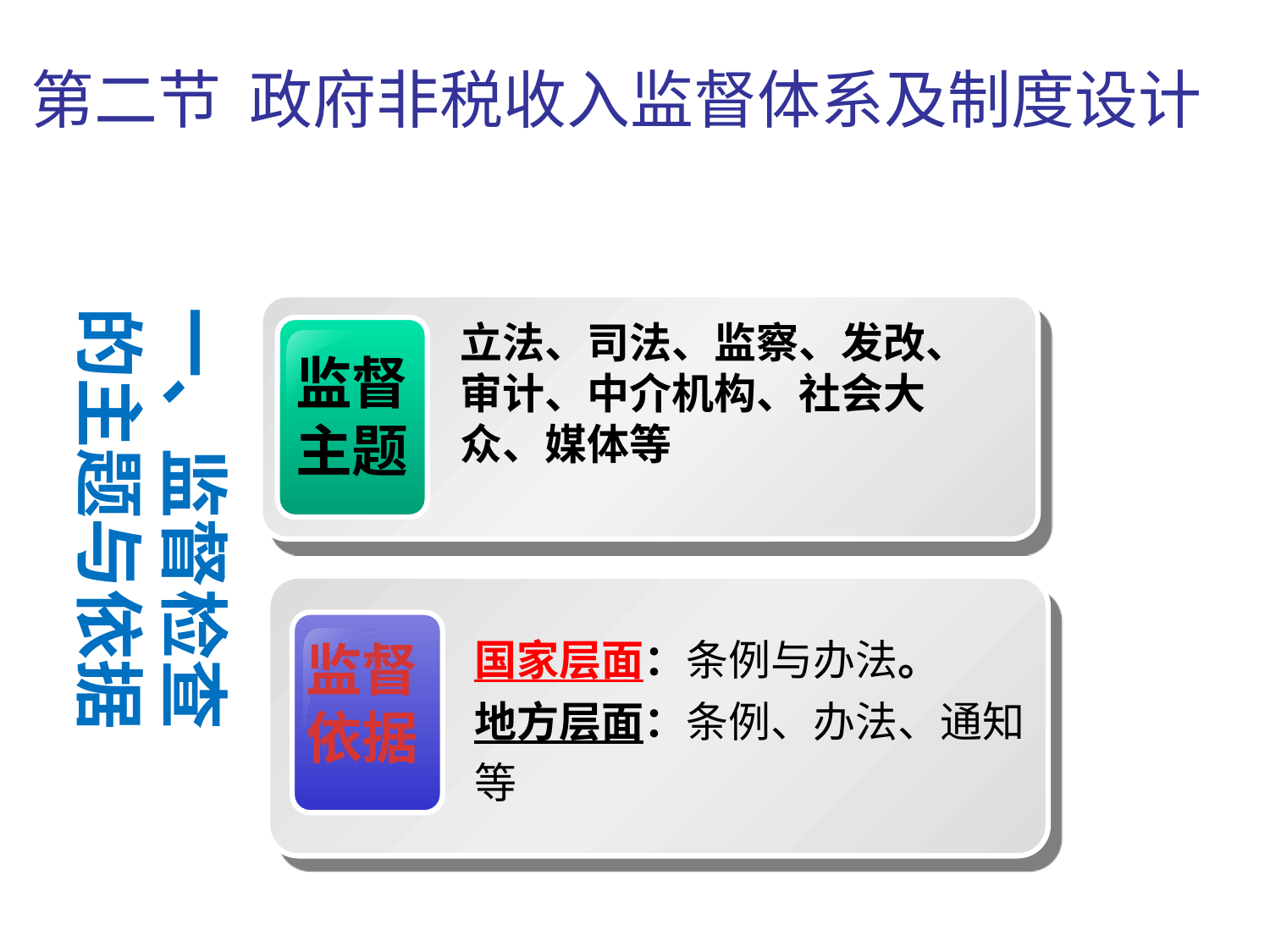

# 第二节  政府非税收入监督体系及制度设计
一、监督检查的主题与依据

立法、司法、监察、发改、审计、中介机构、社会大众、媒体等

监督
主题

监督
依据

国家层面：条例与办法。
地方层面：条例、办法、通知等